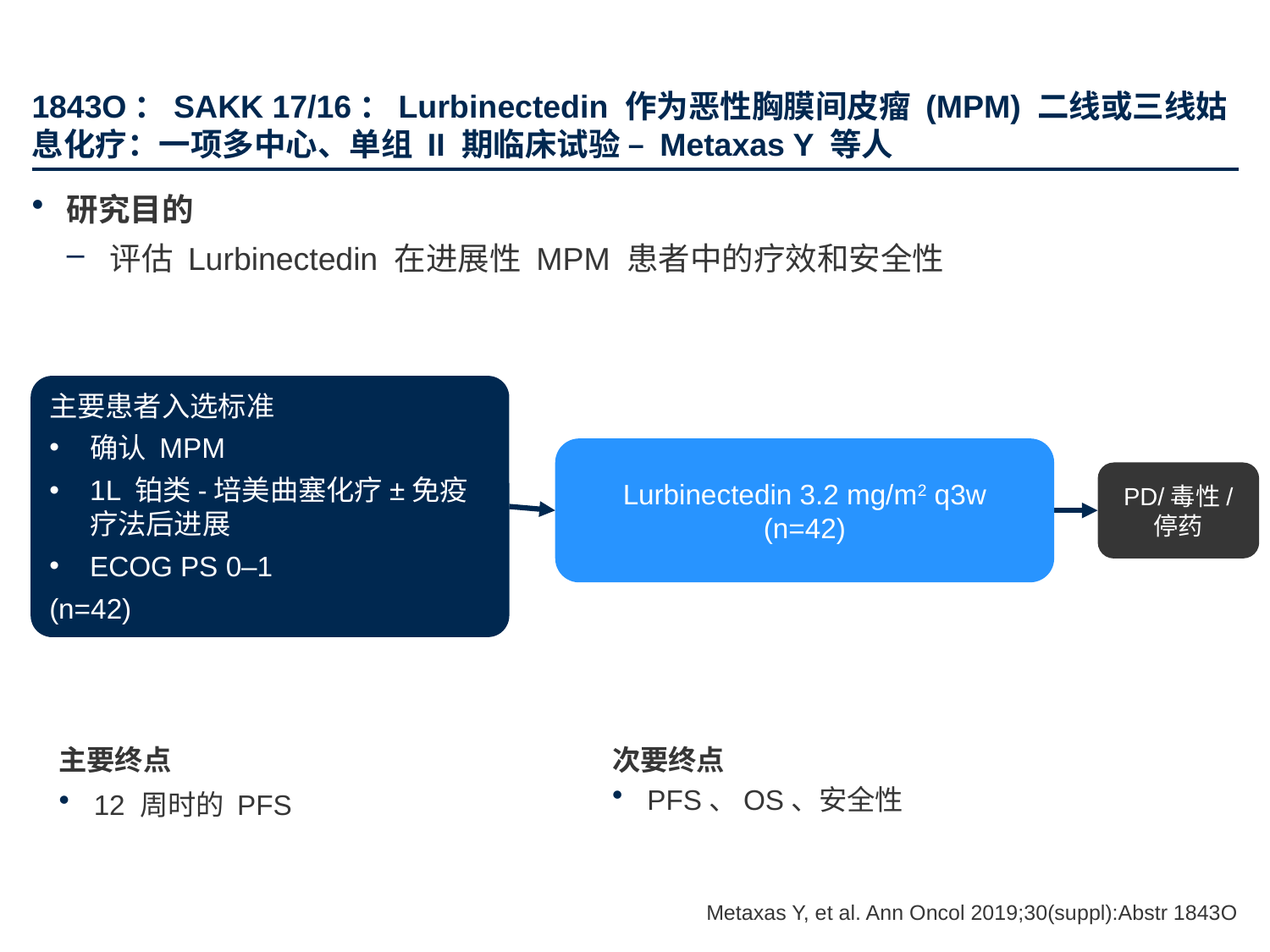

# 1843O：SAKK 17/16：Lurbinectedin 作为恶性胸膜间皮瘤 (MPM) 二线或三线姑息化疗：一项多中心、单组 II 期临床试验 – Metaxas Y 等人
研究目的
评估 Lurbinectedin 在进展性 MPM 患者中的疗效和安全性
主要患者入选标准
确认 MPM
1L 铂类-培美曲塞化疗±免疫疗法后进展
ECOG PS 0–1
(n=42)
Lurbinectedin 3.2 mg/m2 q3w
(n=42)
PD/毒性/
停药
主要终点
12 周时的 PFS

次要终点
PFS、OS、安全性
Metaxas Y, et al. Ann Oncol 2019;30(suppl):Abstr 1843O